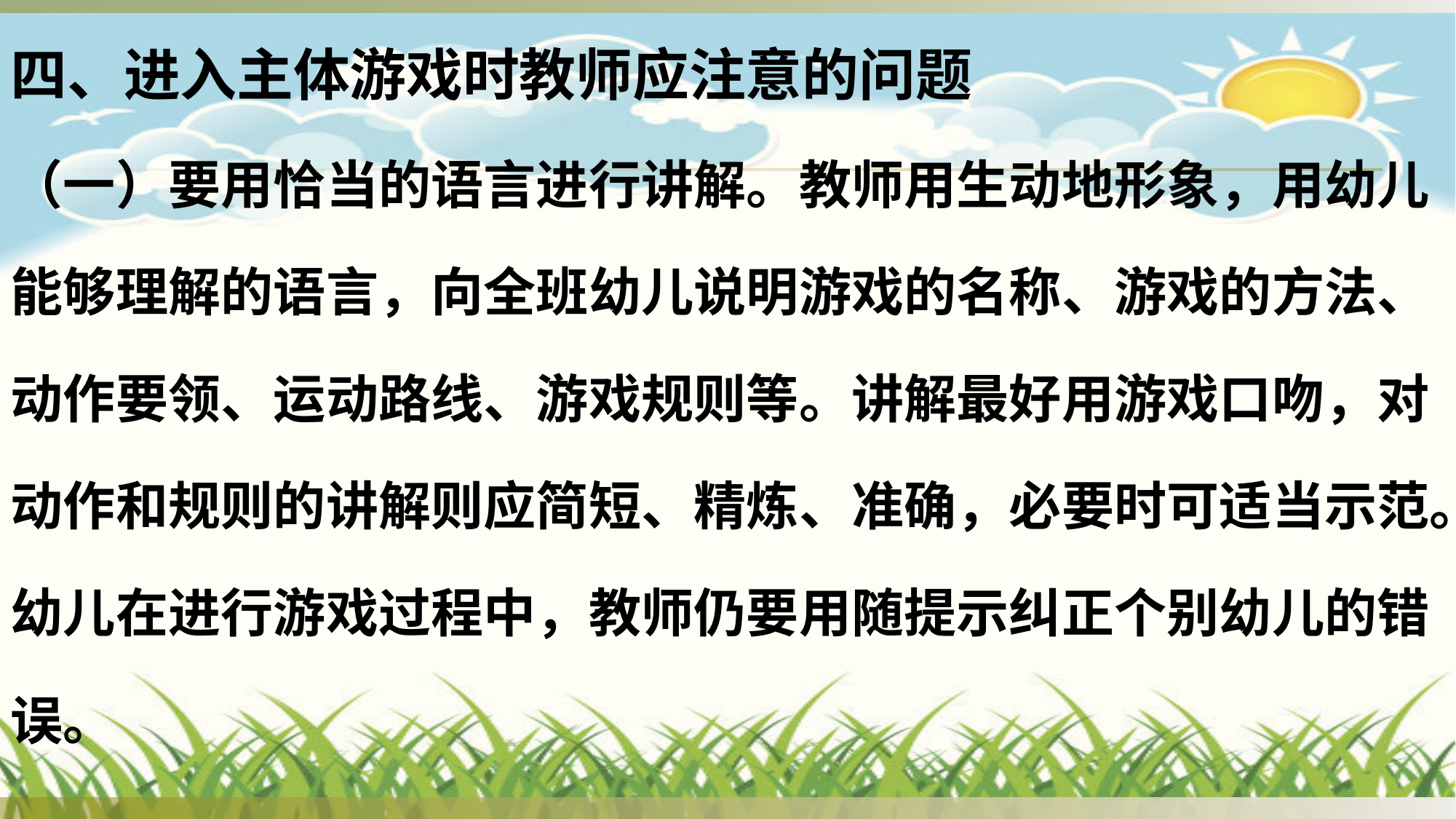

四、进入主体游戏时教师应注意的问题
（一）要用恰当的语言进行讲解。教师用生动地形象，用幼儿能够理解的语言，向全班幼儿说明游戏的名称、游戏的方法、动作要领、运动路线、游戏规则等。讲解最好用游戏口吻，对动作和规则的讲解则应简短、精炼、准确，必要时可适当示范。幼儿在进行游戏过程中，教师仍要用随提示纠正个别幼儿的错误。